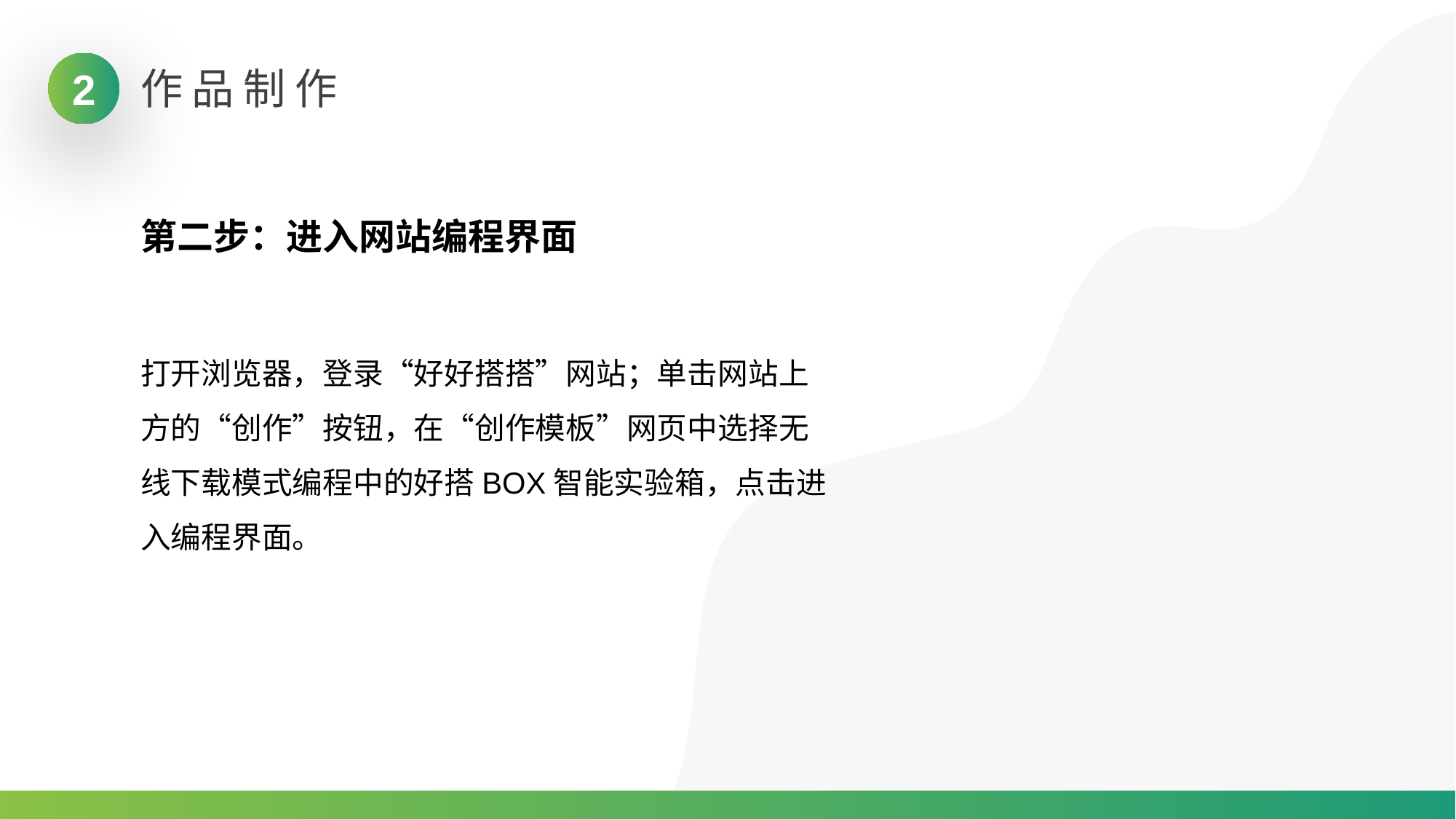

作品制作
2
第二步：进入网站编程界面
02
打开浏览器，登录“好好搭搭”网站；单击网站上方的“创作”按钮，在“创作模板”网页中选择无线下载模式编程中的好搭BOX智能实验箱，点击进入编程界面。